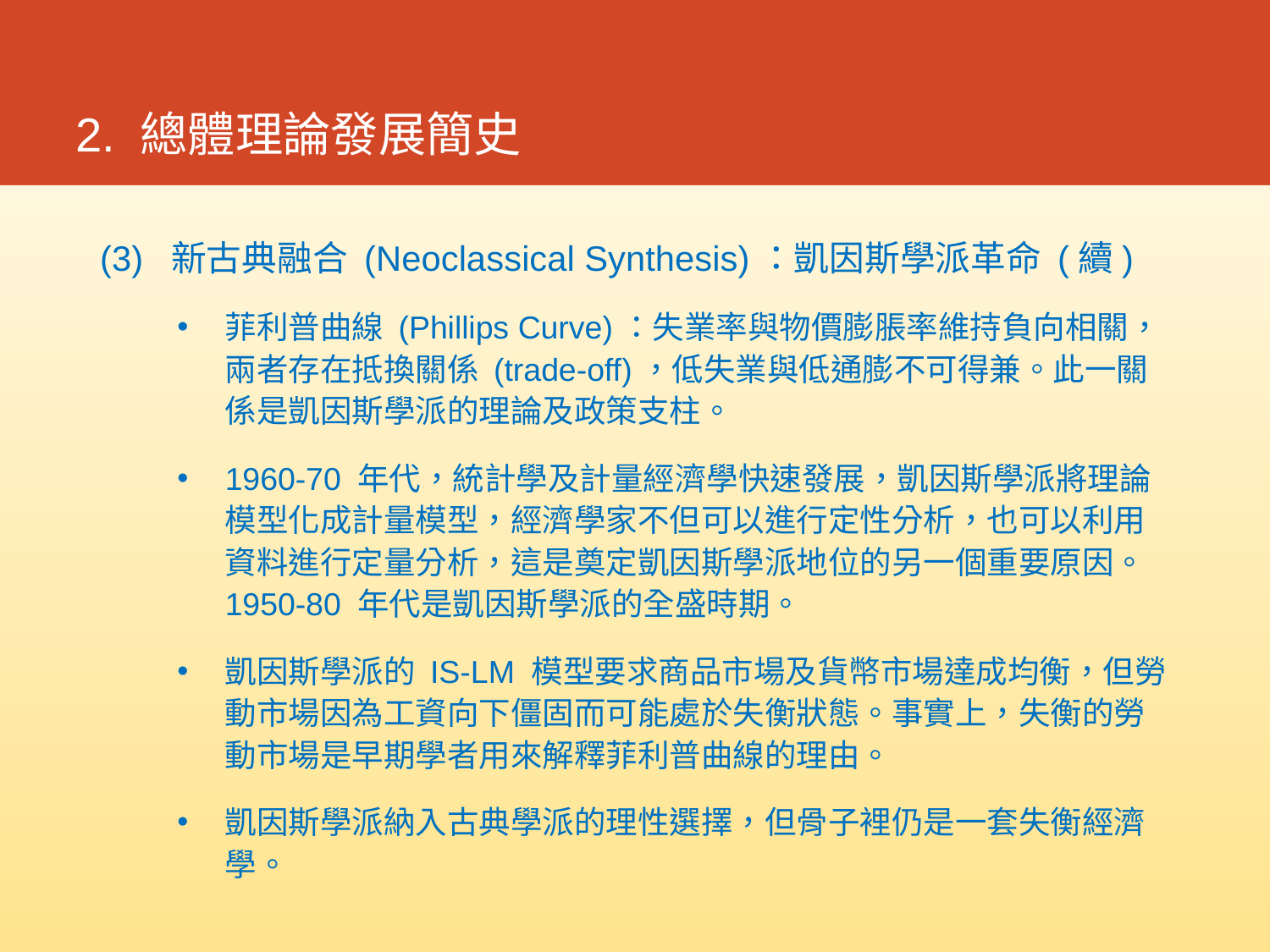

# 2. 總體理論發展簡史
(3)  新古典融合 (Neoclassical Synthesis)：凱因斯學派革命 (續)
菲利普曲線 (Phillips Curve)：失業率與物價膨脹率維持負向相關，兩者存在抵換關係 (trade-off)，低失業與低通膨不可得兼。此一關係是凱因斯學派的理論及政策支柱。
1960-70 年代，統計學及計量經濟學快速發展，凱因斯學派將理論模型化成計量模型，經濟學家不但可以進行定性分析，也可以利用資料進行定量分析，這是奠定凱因斯學派地位的另一個重要原因。1950-80 年代是凱因斯學派的全盛時期。
凱因斯學派的 IS-LM 模型要求商品市場及貨幣市場達成均衡，但勞動市場因為工資向下僵固而可能處於失衡狀態。事實上，失衡的勞動市場是早期學者用來解釋菲利普曲線的理由。
凱因斯學派納入古典學派的理性選擇，但骨子裡仍是一套失衡經濟學。